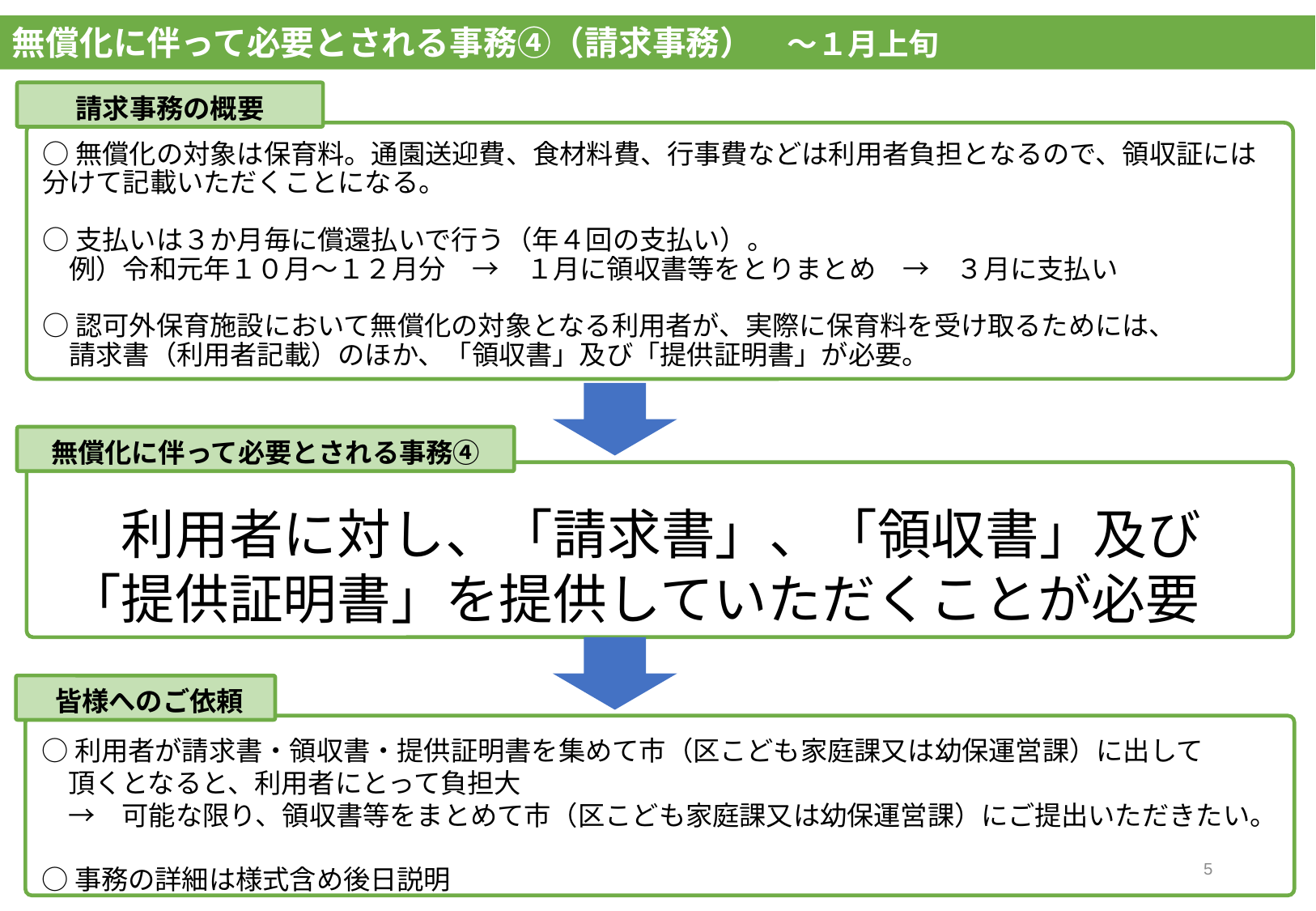

無償化に伴って必要とされる事務④（請求事務）　～１月上旬
請求事務の概要

○無償化の対象は保育料。通園送迎費、食材料費、行事費などは利用者負担となるので、領収証には
分けて記載いただくことになる。

○支払いは３か月毎に償還払いで行う（年４回の支払い）。
　例）令和元年１０月～１２月分　→　１月に領収書等をとりまとめ　→　３月に支払い

○認可外保育施設において無償化の対象となる利用者が、実際に保育料を受け取るためには、
　請求書（利用者記載）のほか、「領収書」及び「提供証明書」が必要。

無償化に伴って必要とされる事務④

　利用者に対し、「請求書」、「領収書」及び
「提供証明書」を提供していただくことが必要

　皆様へのご依頼

○利用者が請求書・領収書・提供証明書を集めて市（区こども家庭課又は幼保運営課）に出して
　頂くとなると、利用者にとって負担大
　→　可能な限り、領収書等をまとめて市（区こども家庭課又は幼保運営課）にご提出いただきたい。

○事務の詳細は様式含め後日説明

5